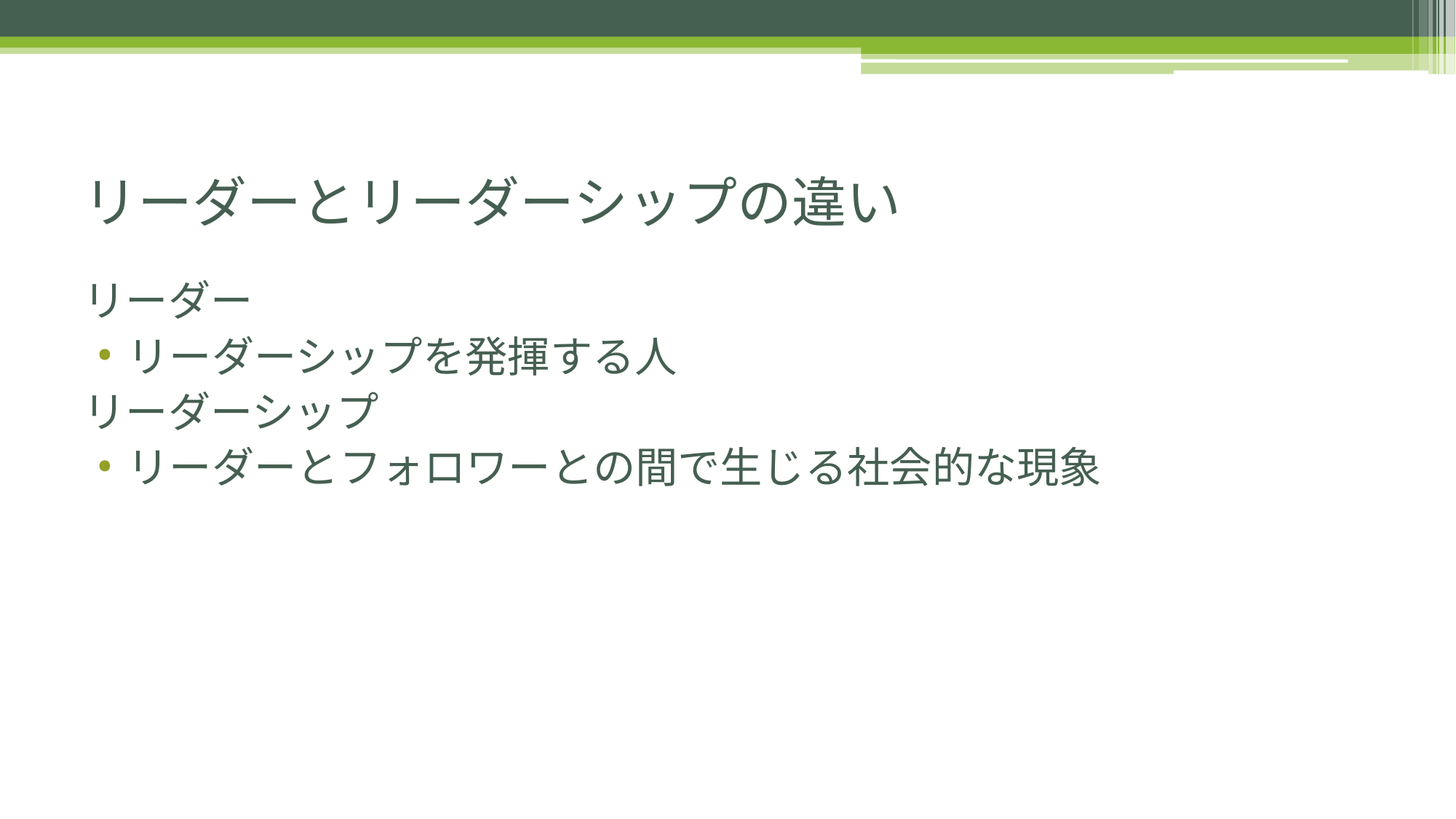

# リーダーとリーダーシップの違い
リーダー
リーダーシップを発揮する人
リーダーシップ
リーダーとフォロワーとの間で生じる社会的な現象